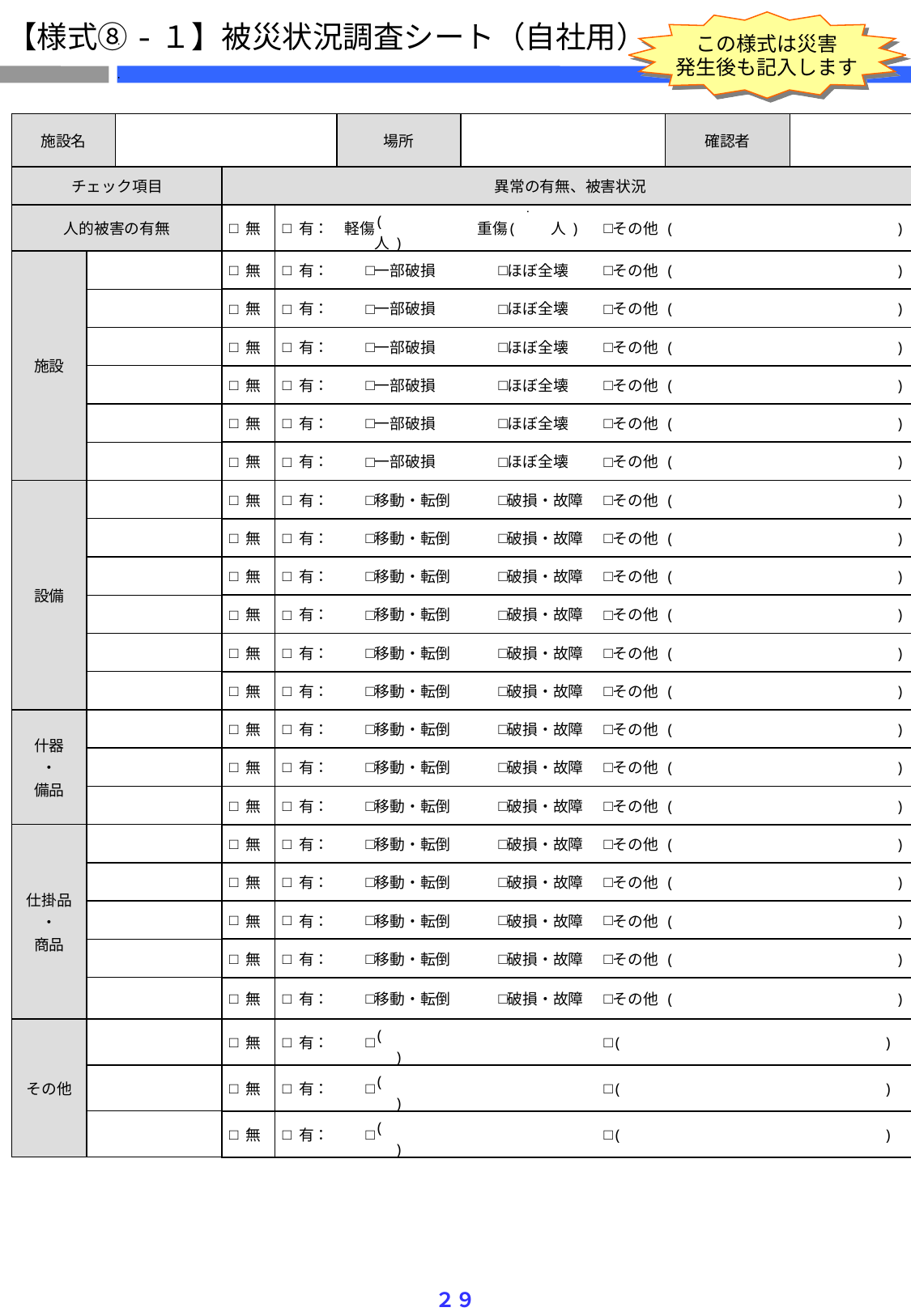

【様式⑧-１】被災状況調査シート（自社用）
この様式は災害
発生後も記入します

| 施設名 |  |  |  |  |  |  | 場所 |  |  |  |  |  | 確認者 |  |
| --- | --- | --- | --- | --- | --- | --- | --- | --- | --- | --- | --- | --- | --- | --- |
| チェック項目 |  |  | 異常の有無、被害状況 |  |  |  |  |  |  |  |  |  |  |  |
| 人的被害の有無 |  |  | □ | 無 | □ | 有： | 軽傷 | (　　　人) | 重傷 | (　　人) | □ | その他 | (　　　　　　　　　　　　　　) |  |
| 施設 |  |  | □ | 無 | □ | 有： | □ | 一部破損 | □ | ほぼ全壊 | □ | その他 | (　　　　　　　　　　　　　　) |  |
|  |  |  | □ | 無 | □ | 有： | □ | 一部破損 | □ | ほぼ全壊 | □ | その他 | (　　　　　　　　　　　　　　) |  |
|  |  |  | □ | 無 | □ | 有： | □ | 一部破損 | □ | ほぼ全壊 | □ | その他 | (　　　　　　　　　　　　　　) |  |
|  |  |  | □ | 無 | □ | 有： | □ | 一部破損 | □ | ほぼ全壊 | □ | その他 | (　　　　　　　　　　　　　　) |  |
|  |  |  | □ | 無 | □ | 有： | □ | 一部破損 | □ | ほぼ全壊 | □ | その他 | (　　　　　　　　　　　　　　) |  |
|  |  |  | □ | 無 | □ | 有： | □ | 一部破損 | □ | ほぼ全壊 | □ | その他 | (　　　　　　　　　　　　　　) |  |
| 設備 |  |  | □ | 無 | □ | 有： | □ | 移動・転倒 | □ | 破損・故障 | □ | その他 | (　　　　　　　　　　　　　　) |  |
|  |  |  | □ | 無 | □ | 有： | □ | 移動・転倒 | □ | 破損・故障 | □ | その他 | (　　　　　　　　　　　　　　) |  |
|  |  |  | □ | 無 | □ | 有： | □ | 移動・転倒 | □ | 破損・故障 | □ | その他 | (　　　　　　　　　　　　　　) |  |
|  |  |  | □ | 無 | □ | 有： | □ | 移動・転倒 | □ | 破損・故障 | □ | その他 | (　　　　　　　　　　　　　　) |  |
|  |  |  | □ | 無 | □ | 有： | □ | 移動・転倒 | □ | 破損・故障 | □ | その他 | (　　　　　　　　　　　　　　) |  |
|  |  |  | □ | 無 | □ | 有： | □ | 移動・転倒 | □ | 破損・故障 | □ | その他 | (　　　　　　　　　　　　　　) |  |
| 什器 ・ 備品 |  |  | □ | 無 | □ | 有： | □ | 移動・転倒 | □ | 破損・故障 | □ | その他 | (　　　　　　　　　　　　　　) |  |
|  |  |  | □ | 無 | □ | 有： | □ | 移動・転倒 | □ | 破損・故障 | □ | その他 | (　　　　　　　　　　　　　　) |  |
|  |  |  | □ | 無 | □ | 有： | □ | 移動・転倒 | □ | 破損・故障 | □ | その他 | (　　　　　　　　　　　　　　) |  |
| 仕掛品 ・ 商品 |  |  | □ | 無 | □ | 有： | □ | 移動・転倒 | □ | 破損・故障 | □ | その他 | (　　　　　　　　　　　　　　) |  |
|  |  |  | □ | 無 | □ | 有： | □ | 移動・転倒 | □ | 破損・故障 | □ | その他 | (　　　　　　　　　　　　　　) |  |
|  |  |  | □ | 無 | □ | 有： | □ | 移動・転倒 | □ | 破損・故障 | □ | その他 | (　　　　　　　　　　　　　　) |  |
|  |  |  | □ | 無 | □ | 有： | □ | 移動・転倒 | □ | 破損・故障 | □ | その他 | (　　　　　　　　　　　　　　) |  |
|  |  |  | □ | 無 | □ | 有： | □ | 移動・転倒 | □ | 破損・故障 | □ | その他 | (　　　　　　　　　　　　　　) |  |
| その他 |  |  | □ | 無 | □ | 有： | □ | (　　　　　　　　　　　　　) |  |  | □ | (　　　　　　　　　　　 　　　　　) |  |  |
|  |  |  | □ | 無 | □ | 有： | □ | (　　　　　　　　　　　　　) |  |  | □ | (　　　　　　　　　　　 　　　　　) |  |  |
|  |  |  | □ | 無 | □ | 有： | □ | (　　　　　　　　　　　　　) |  |  | □ | (　　　　　　　　　　　 　　　　　) |  |  |

２９